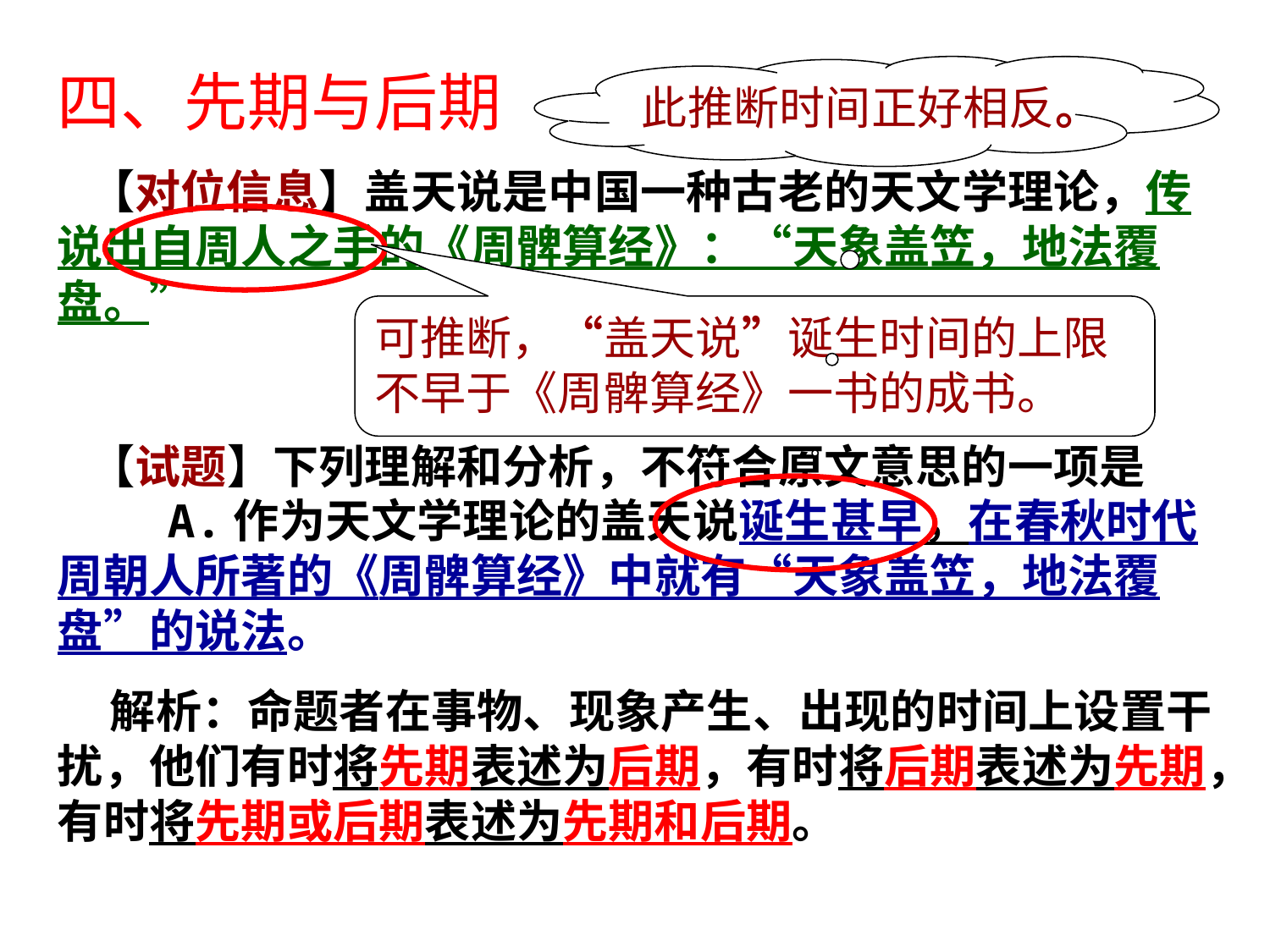

四、先期与后期
此推断时间正好相反。
  【对位信息】盖天说是中国一种古老的天文学理论，传说出自周人之手的《周髀算经》：“天象盖笠，地法覆盘。”

  【试题】下列理解和分析，不符合原文意思的一项是
    A.作为天文学理论的盖天说诞生甚早，在春秋时代周朝人所著的《周髀算经》中就有“天象盖笠，地法覆盘”的说法。

    解析：命题者在事物、现象产生、出现的时间上设置干扰，他们有时将先期表述为后期，有时将后期表述为先期，有时将先期或后期表述为先期和后期。

可推断，“盖天说”诞生时间的上限不早于《周髀算经》一书的成书。